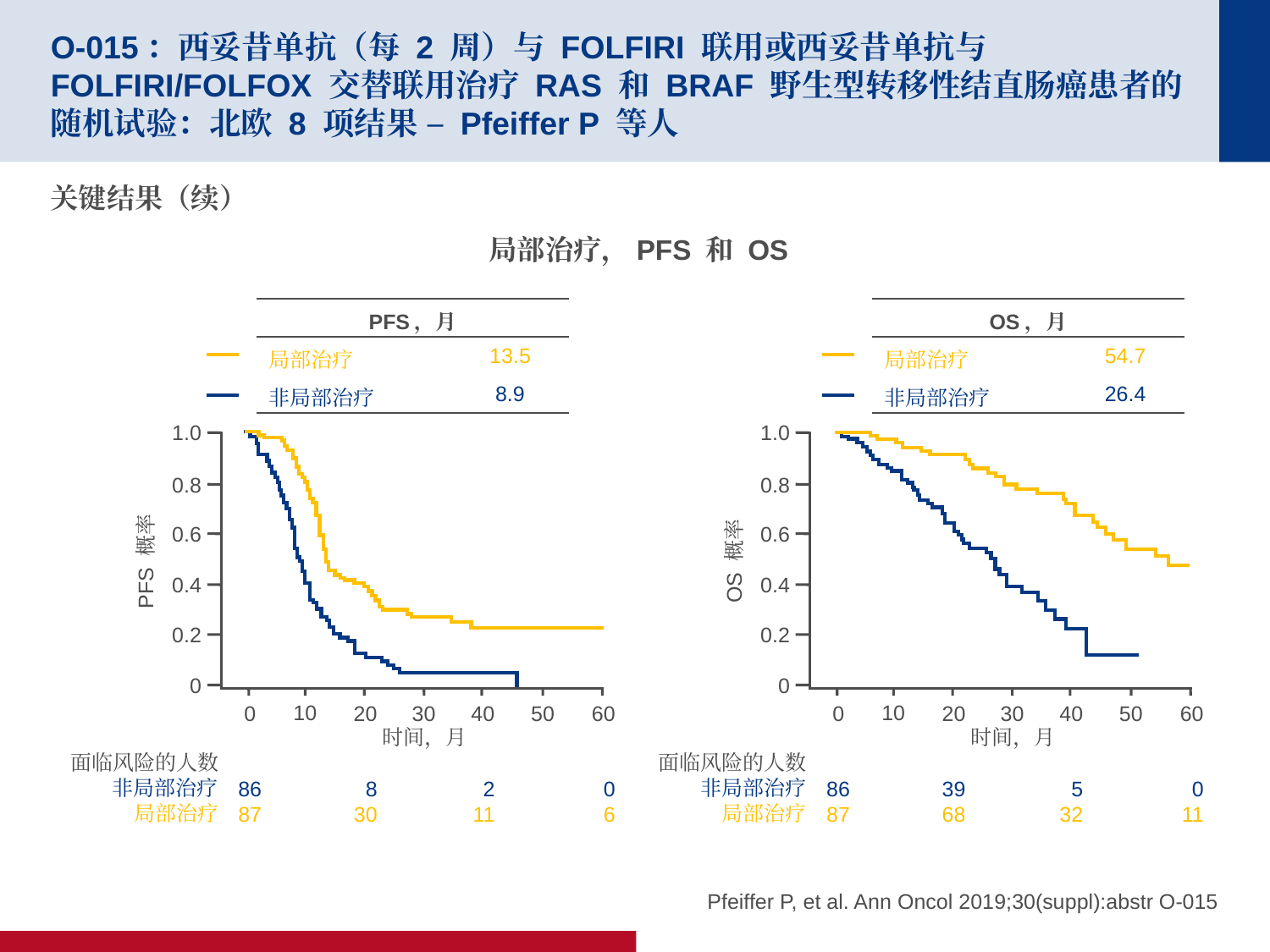

# O-015：西妥昔单抗（每 2 周）与 FOLFIRI 联用或西妥昔单抗与 FOLFIRI/FOLFOX 交替联用治疗 RAS 和 BRAF 野生型转移性结直肠癌患者的随机试验：北欧 8 项结果 – Pfeiffer P 等人
关键结果（续）

局部治疗，PFS 和 OS
| PFS，月 |  |
| --- | --- |
| 局部治疗 | 13.5 |
| 非局部治疗 | 8.9 |
| OS，月 |  |
| --- | --- |
| 局部治疗 | 54.7 |
| 非局部治疗 | 26.4 |
1.0

0.8

0.6

PFS 概率
0.4

0.2

0

0

86
87

10

20

8
30

30

40

2
11

50

60

0
6
时间，月
面临风险的人数
非局部治疗
局部治疗

1.0

0.8

0.6

OS 概率
0.4

0.2

0

0

86
87

10

20

39
68

30

40

5
32

50

60

0
11
时间，月
面临风险的人数
非局部治疗
局部治疗

Pfeiffer P, et al. Ann Oncol 2019;30(suppl):abstr O-015